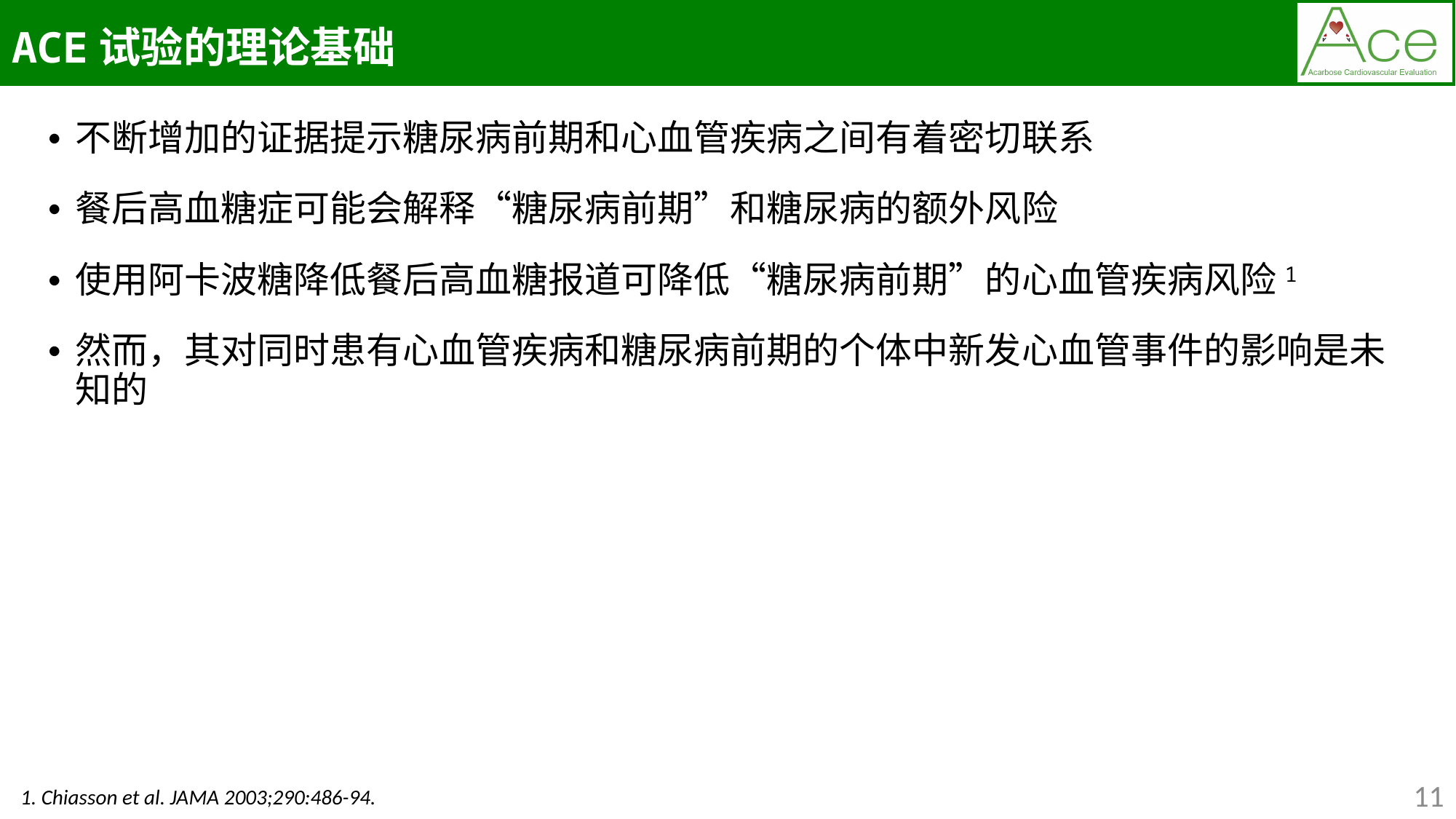

ACE试验的理论基础
不断增加的证据提示糖尿病前期和心血管疾病之间有着密切联系
餐后高血糖症可能会解释“糖尿病前期”和糖尿病的额外风险
使用阿卡波糖降低餐后高血糖报道可降低“糖尿病前期”的心血管疾病风险1
然而，其对同时患有心血管疾病和糖尿病前期的个体中新发心血管事件的影响是未知的
11
1. Chiasson et al. JAMA 2003;290:486-94.